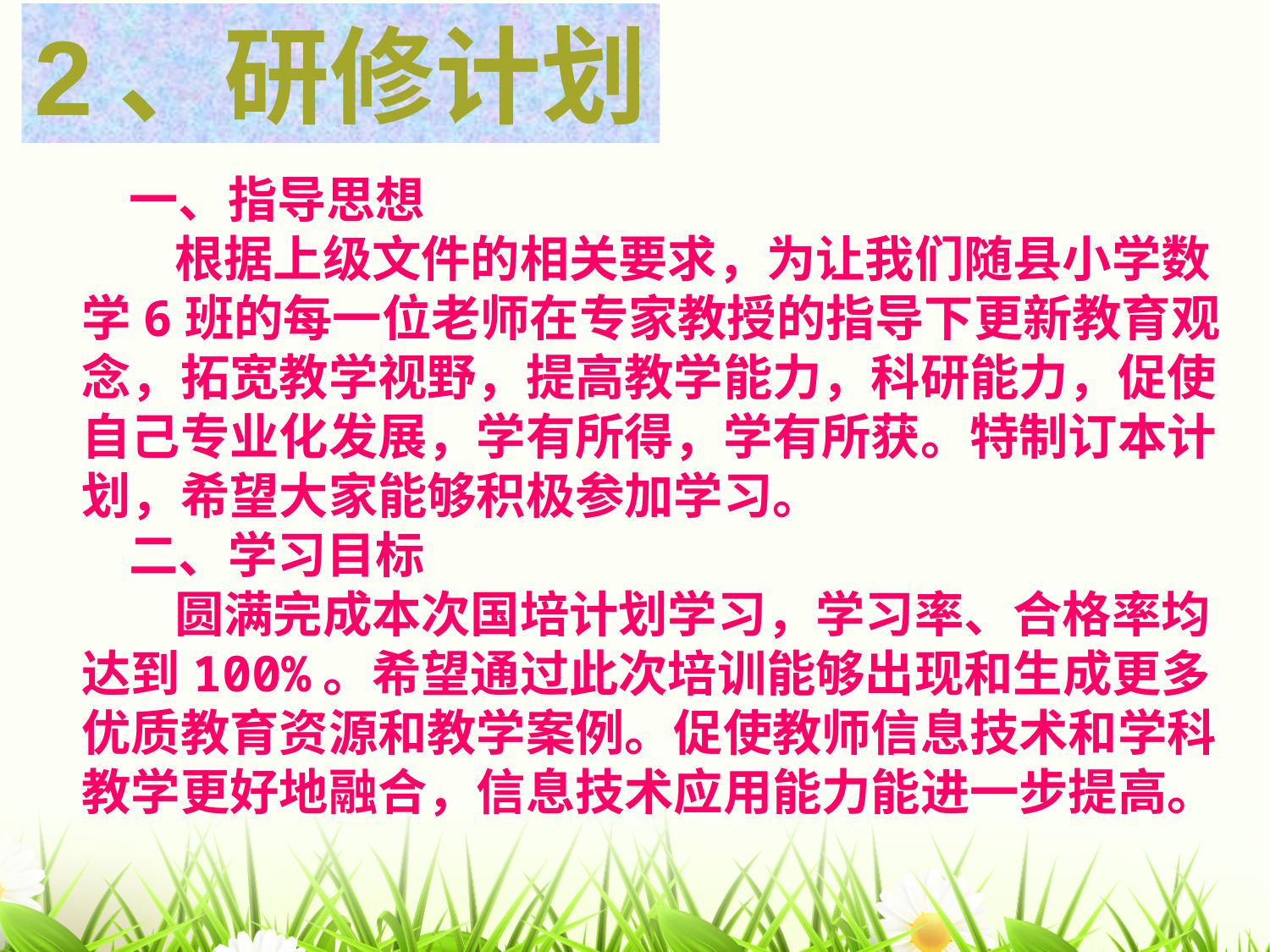

2、研修计划
一、指导思想
   根据上级文件的相关要求，为让我们随县小学数学6班的每一位老师在专家教授的指导下更新教育观念，拓宽教学视野，提高教学能力，科研能力，促使自己专业化发展，学有所得，学有所获。特制订本计划，希望大家能够积极参加学习。
二、学习目标
   圆满完成本次国培计划学习，学习率、合格率均达到100%。希望通过此次培训能够出现和生成更多优质教育资源和教学案例。促使教师信息技术和学科教学更好地融合，信息技术应用能力能进一步提高。